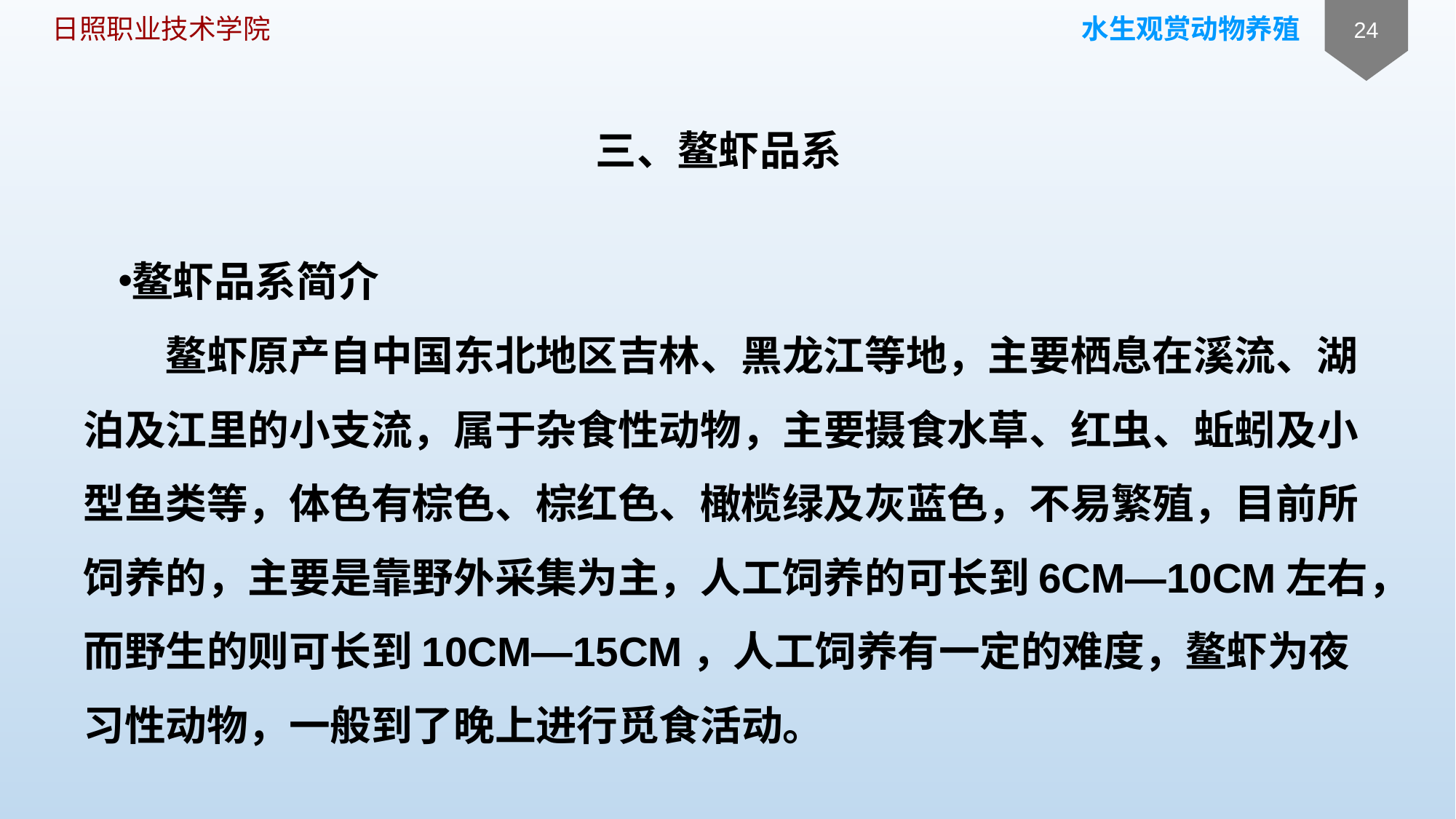

# 三、鳌虾品系
鳌虾品系简介
　　鳌虾原产自中国东北地区吉林、黑龙江等地，主要栖息在溪流、湖泊及江里的小支流，属于杂食性动物，主要摄食水草、红虫、蚯蚓及小型鱼类等，体色有棕色、棕红色、橄榄绿及灰蓝色，不易繁殖，目前所饲养的，主要是靠野外采集为主，人工饲养的可长到6CM—10CM左右，而野生的则可长到10CM—15CM，人工饲养有一定的难度，鳌虾为夜习性动物，一般到了晚上进行觅食活动。